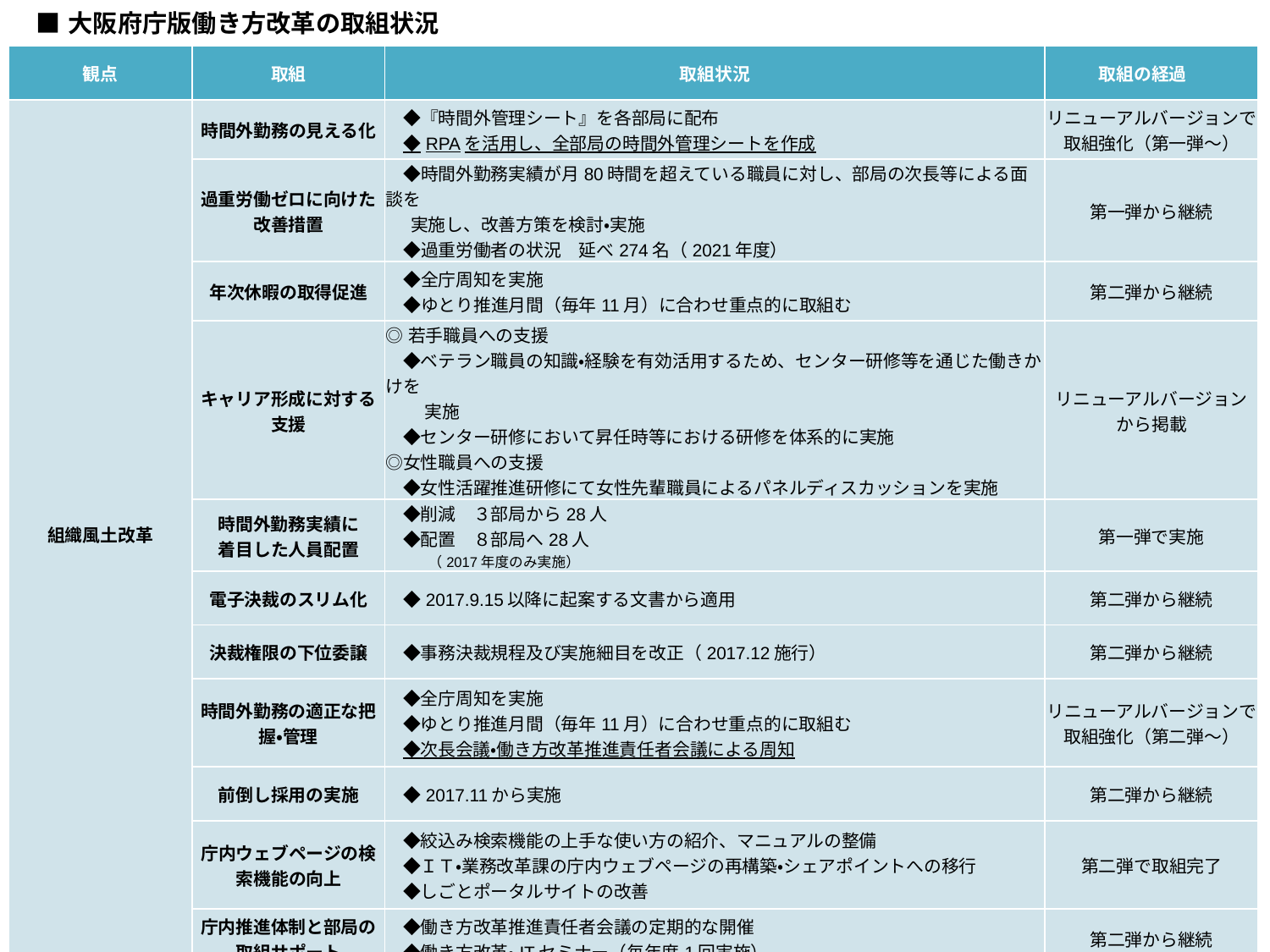

■大阪府庁版働き方改革の取組状況
| 観点 | 取組 | 取組状況 | 取組の経過 |
| --- | --- | --- | --- |
| 組織風土改革 | 時間外勤務の見える化 | ◆『時間外管理シート』を各部局に配布 　◆RPAを活用し、全部局の時間外管理シートを作成 | リニューアルバージョンで 取組強化（第一弾～） |
|  | 過重労働ゼロに向けた 改善措置 | ◆時間外勤務実績が月80時間を超えている職員に対し、部局の次長等による面談を 実施し、改善方策を検討・実施 　◆過重労働者の状況　延べ274名（2021年度） | 第一弾から継続 |
|  | 年次休暇の取得促進 | ◆全庁周知を実施 　◆ゆとり推進月間（毎年11月）に合わせ重点的に取組む | 第二弾から継続 |
|  | キャリア形成に対する 支援 | ◎若手職員への支援 　◆ベテラン職員の知識・経験を有効活用するため、センター研修等を通じた働きかけを　 　　 実施 　◆センター研修において昇任時等における研修を体系的に実施 ◎女性職員への支援 　◆女性活躍推進研修にて女性先輩職員によるパネルディスカッションを実施 | リニューアルバージョン から掲載 |
|  | 時間外勤務実績に 着目した人員配置 | ◆削減　３部局から28人 　◆配置　８部局へ28人 　　　（2017年度のみ実施） | 第一弾で実施 |
|  | 電子決裁のスリム化 | ◆2017.9.15以降に起案する文書から適用 | 第二弾から継続 |
|  | 決裁権限の下位委譲 | ◆事務決裁規程及び実施細目を改正（2017.12施行） | 第二弾から継続 |
|  | 時間外勤務の適正な把握・管理 | ◆全庁周知を実施 　◆ゆとり推進月間（毎年11月）に合わせ重点的に取組む 　◆次長会議・働き方改革推進責任者会議による周知 | リニューアルバージョンで取組強化（第二弾～） |
|  | 前倒し採用の実施 | ◆2017.11から実施 | 第二弾から継続 |
|  | 庁内ウェブページの検索機能の向上 | ◆絞込み検索機能の上手な使い方の紹介、マニュアルの整備 　◆ＩＴ・業務改革課の庁内ウェブページの再構築・シェアポイントへの移行 　◆しごとポータルサイトの改善 | 第二弾で取組完了 |
|  | 庁内推進体制と部局の取組サポート | ◆働き方改革推進責任者会議の定期的な開催 　◆働き方改革・ITセミナー（毎年度1回実施） | 第二弾から継続 |
282